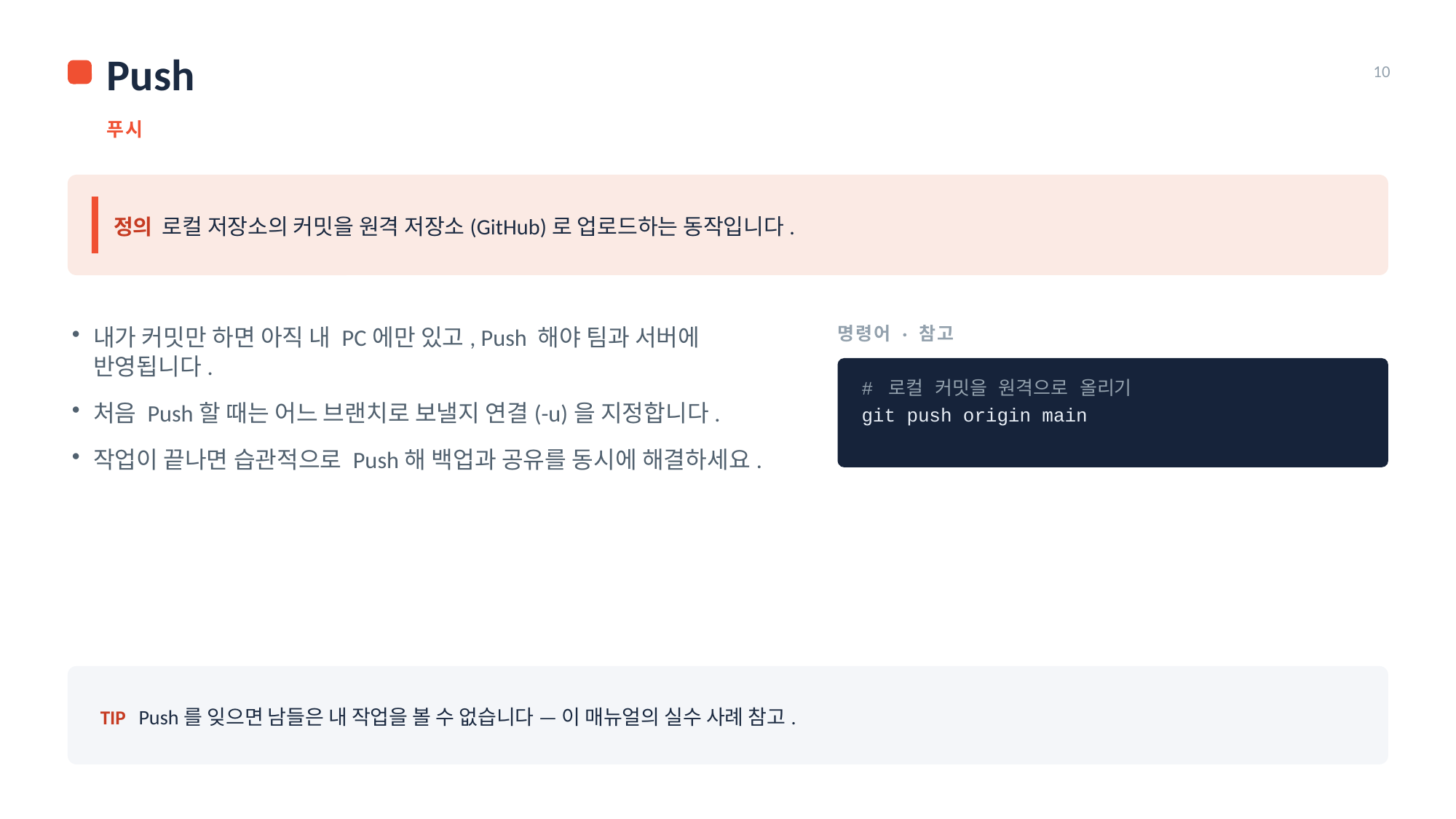

Push
10

푸시

정의  로컬 저장소의 커밋을 원격 저장소(GitHub)로 업로드하는 동작입니다.

명령어 · 참고
내가 커밋만 하면 아직 내 PC에만 있고, Push 해야 팀과 서버에 반영됩니다.
처음 Push할 때는 어느 브랜치로 보낼지 연결(-u)을 지정합니다.
작업이 끝나면 습관적으로 Push해 백업과 공유를 동시에 해결하세요.

# 로컬 커밋을 원격으로 올리기
git push origin main

TIP   Push를 잊으면 남들은 내 작업을 볼 수 없습니다 — 이 매뉴얼의 실수 사례 참고.